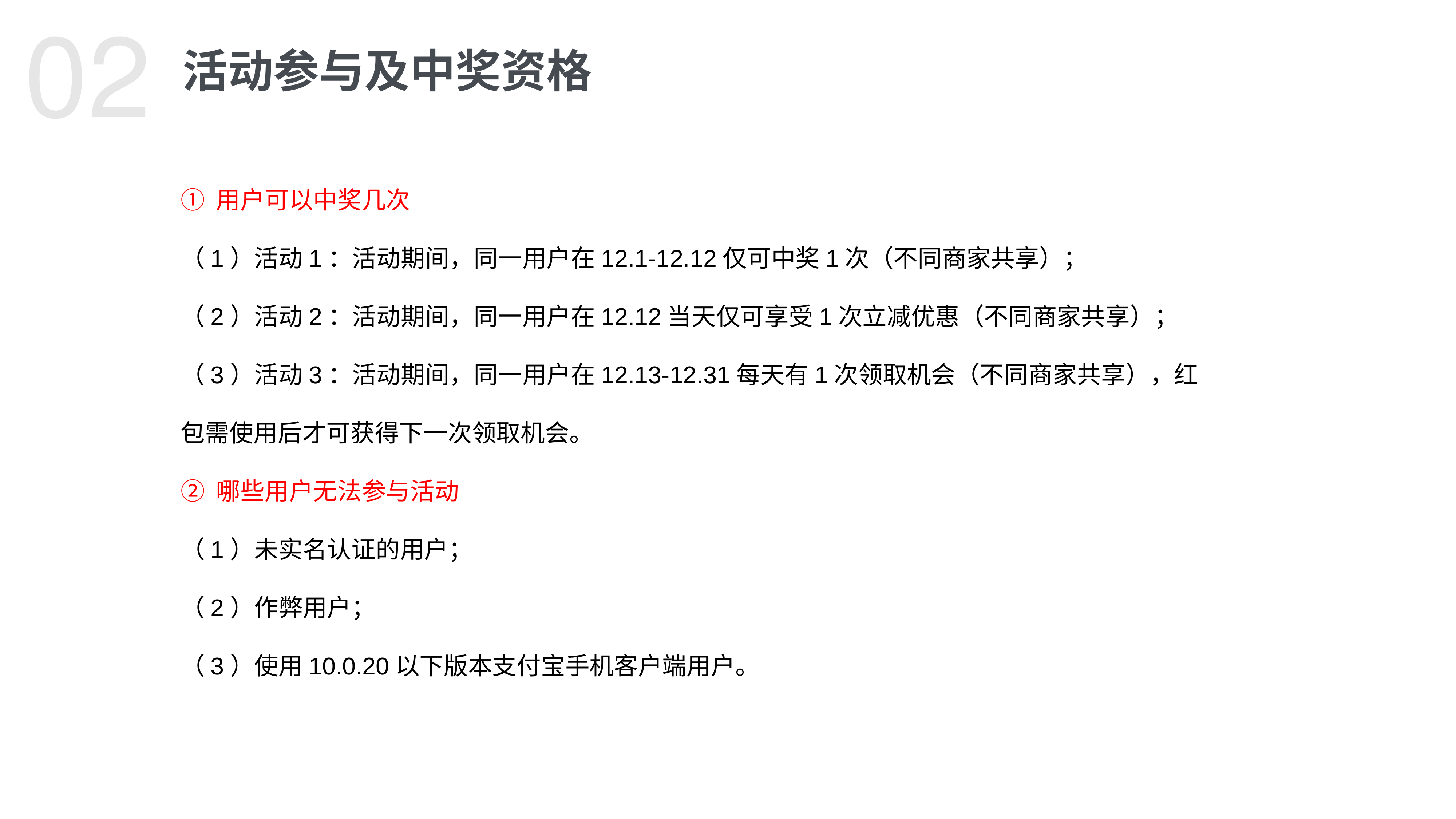

02
活动参与及中奖资格
① 用户可以中奖几次
（1）活动1：活动期间，同一用户在12.1-12.12仅可中奖1次（不同商家共享）；
（2）活动2：活动期间，同一用户在12.12当天仅可享受1次立减优惠（不同商家共享）；
（3）活动3：活动期间，同一用户在12.13-12.31每天有1次领取机会（不同商家共享），红包需使用后才可获得下一次领取机会。
② 哪些用户无法参与活动
（1）未实名认证的用户；
（2）作弊用户；
（3）使用10.0.20以下版本支付宝手机客户端用户。